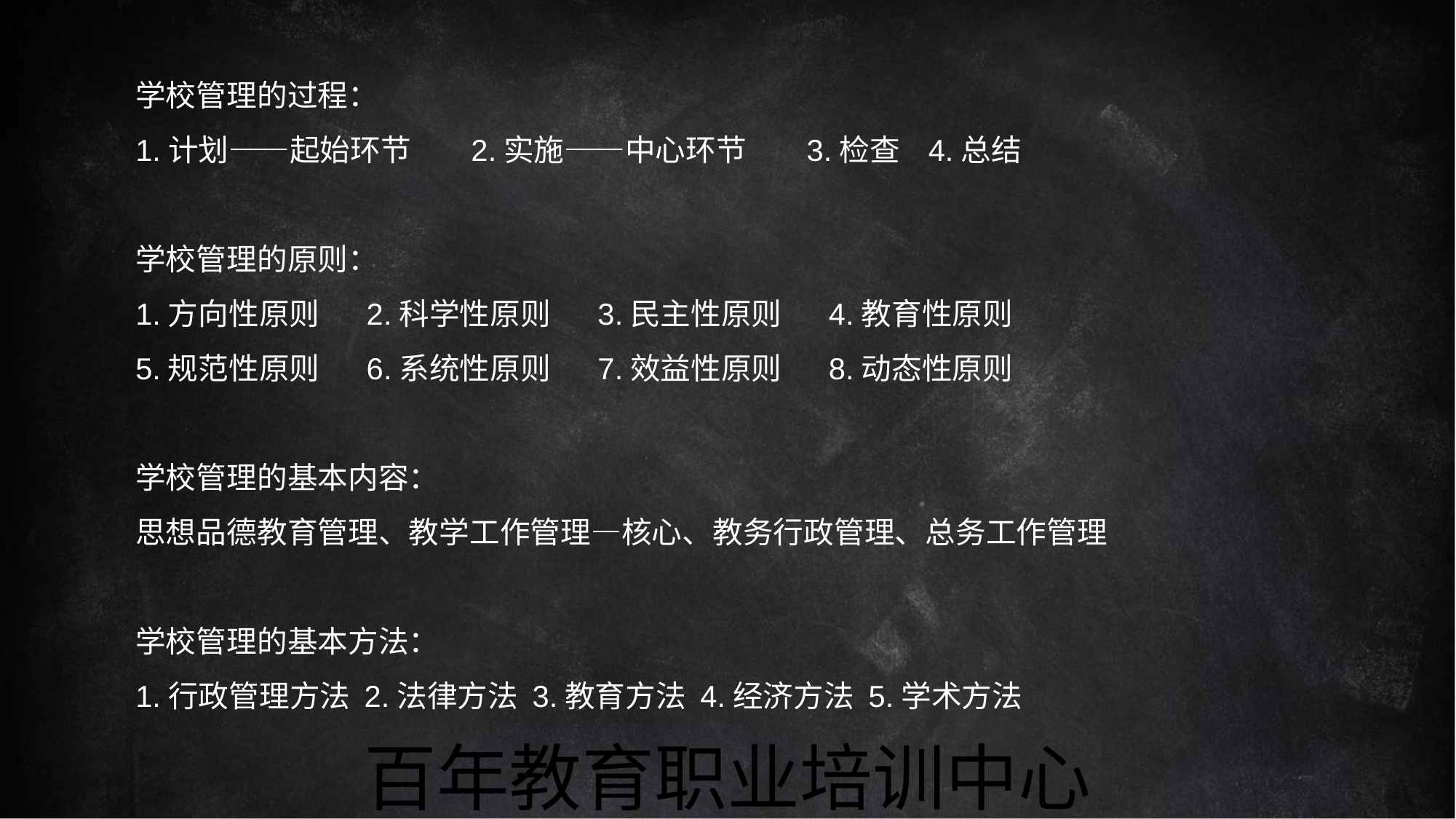

学校管理的过程：
1.计划——起始环节 2.实施——中心环节 3.检查 4.总结
学校管理的原则：
1.方向性原则 2.科学性原则 3.民主性原则 4.教育性原则
5.规范性原则 6.系统性原则 7.效益性原则 8.动态性原则
学校管理的基本内容：
思想品德教育管理、教学工作管理—核心、教务行政管理、总务工作管理
学校管理的基本方法：
1.行政管理方法 2.法律方法 3.教育方法 4.经济方法 5.学术方法
百年教育职业培训中心